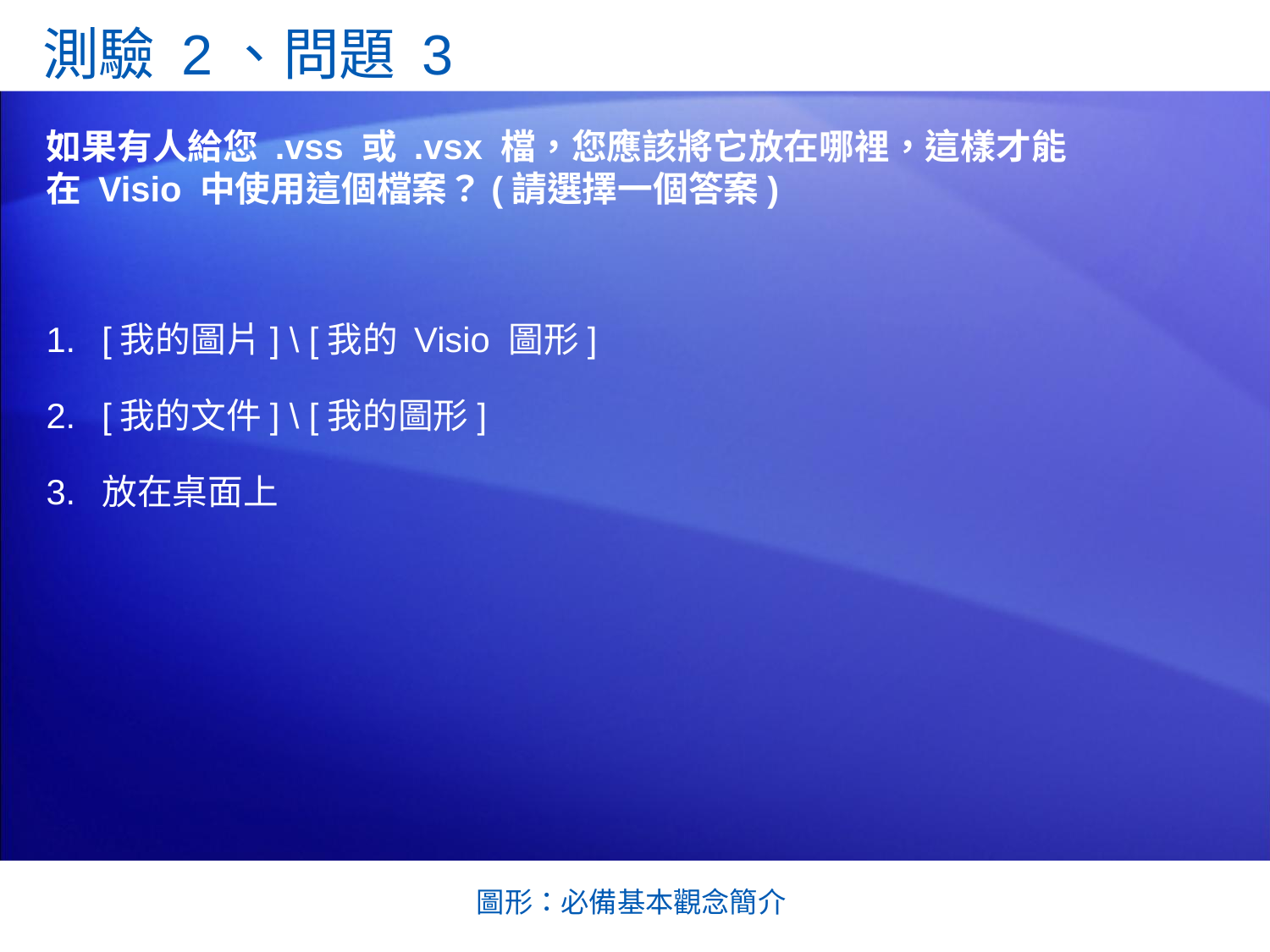

測驗 2、問題 3
如果有人給您 .vss 或 .vsx 檔，您應該將它放在哪裡，這樣才能在 Visio 中使用這個檔案？(請選擇一個答案)
[我的圖片] \ [我的 Visio 圖形]
[我的文件] \ [我的圖形]
放在桌面上
圖形：必備基本觀念簡介